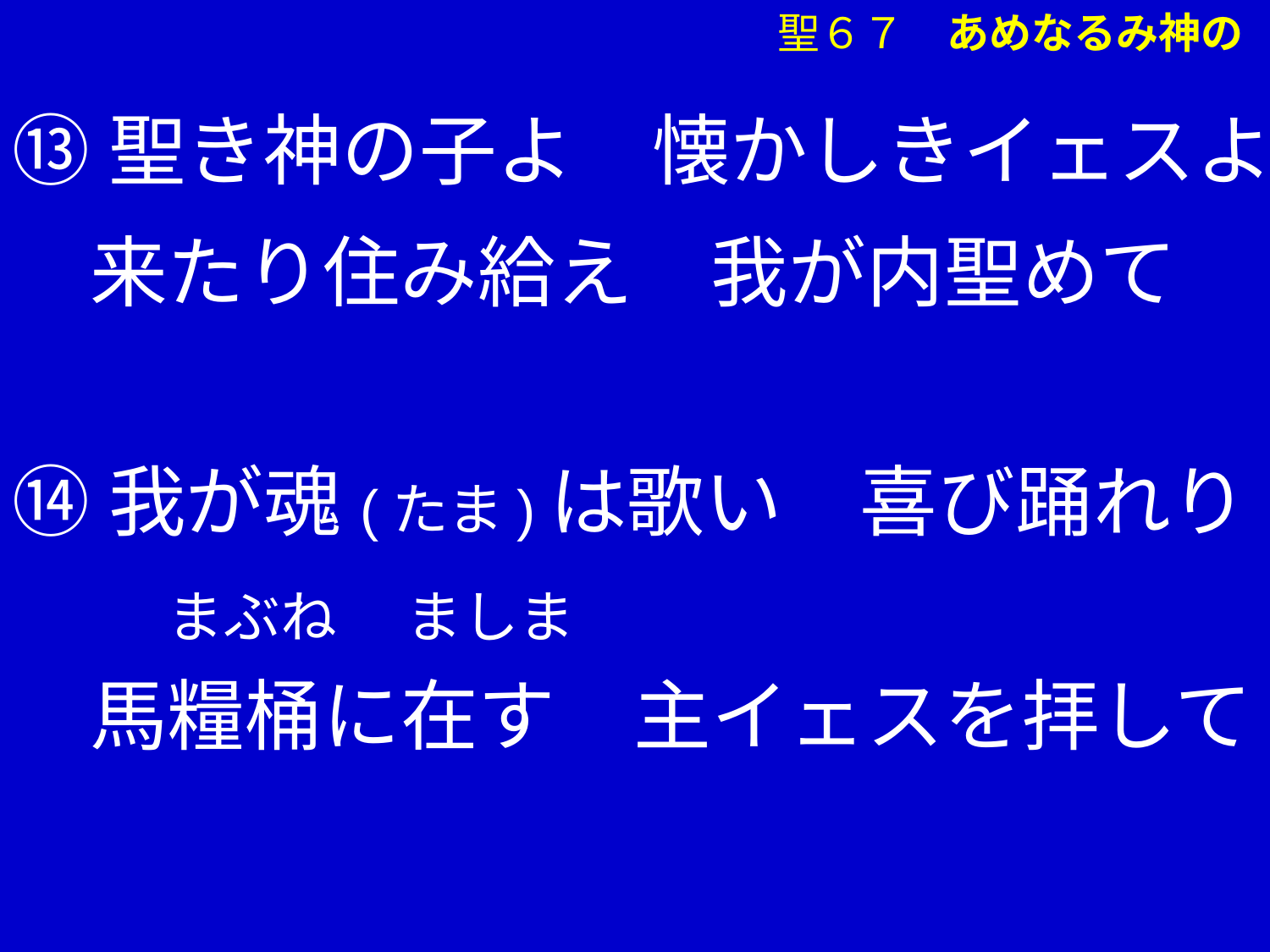

⑬聖き神の子よ　懐かしきイェスよ
　来たり住み給え　我が内聖めて

⑭我が魂(たま)は歌い　喜び踊れり
　　まぶね　 ましま
　馬糧桶に在す　主イェスを拝して
聖６７　あめなるみ神の